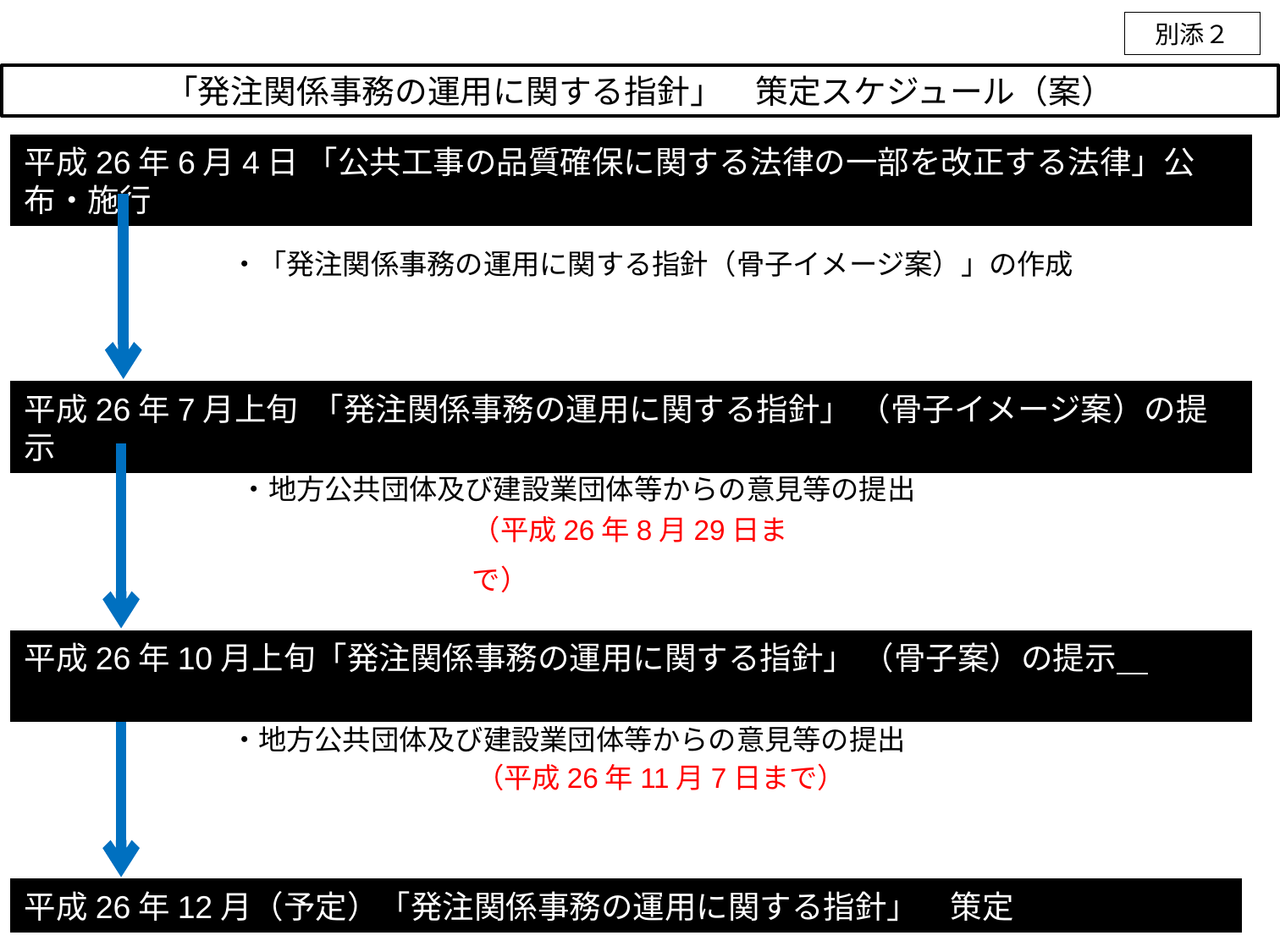

別添２
「発注関係事務の運用に関する指針」　策定スケジュール（案）
平成26年6月4日 「公共工事の品質確保に関する法律の一部を改正する法律」公布・施行
・「発注関係事務の運用に関する指針（骨子イメージ案）」の作成
平成26年7月上旬  「発注関係事務の運用に関する指針」 （骨子イメージ案）の提示
・地方公共団体及び建設業団体等からの意見等の提出
（平成26年8月29日まで）
平成26年10月上旬「発注関係事務の運用に関する指針」 （骨子案）の提示
・地方公共団体及び建設業団体等からの意見等の提出
（平成26年11月7日まで）
平成26年12月（予定）「発注関係事務の運用に関する指針」　策定